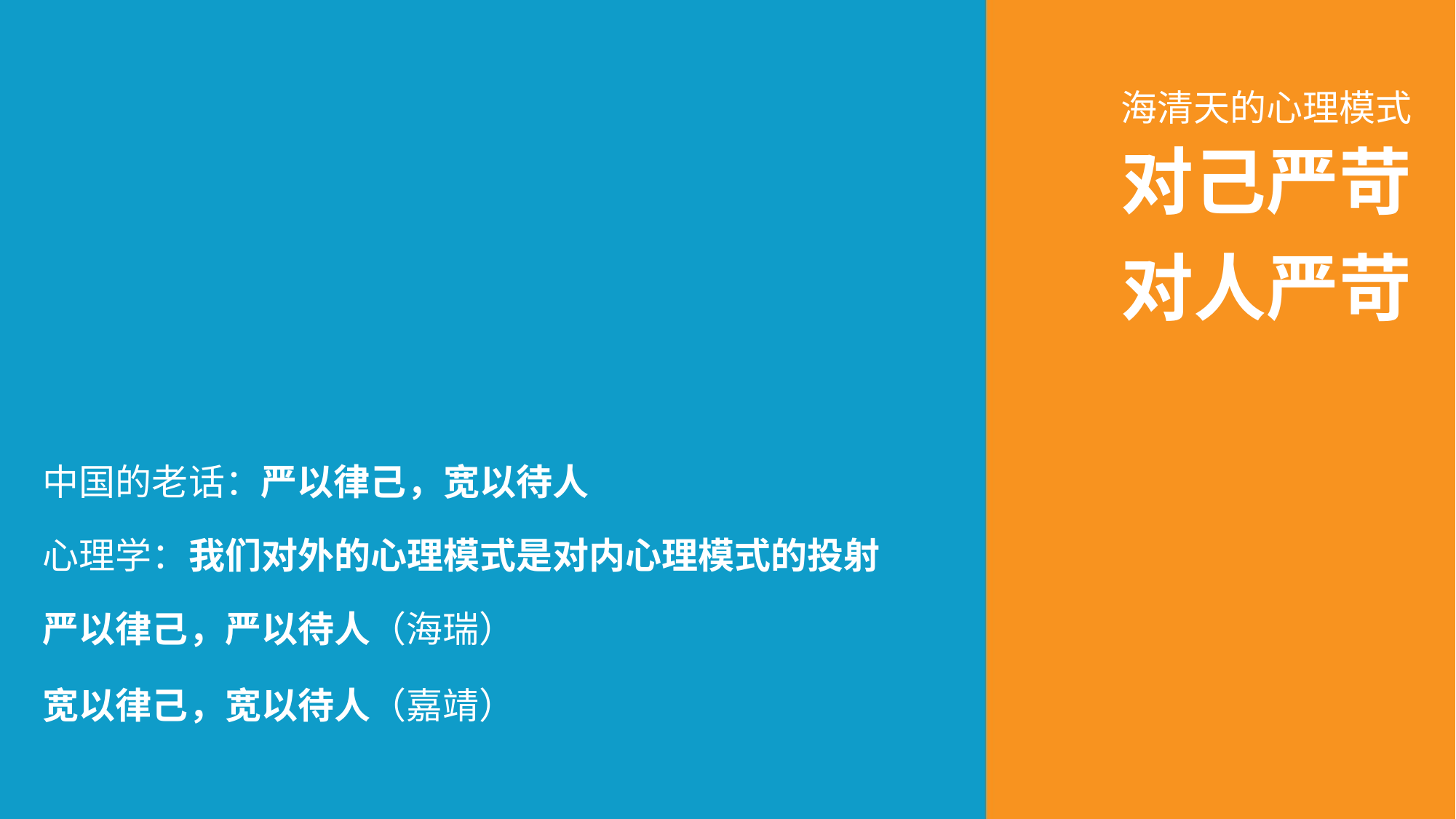

海清天的心理模式
对己严苛
对人严苛
中国的老话：严以律己，宽以待人
心理学：我们对外的心理模式是对内心理模式的投射
严以律己，严以待人（海瑞）
宽以律己，宽以待人（嘉靖）